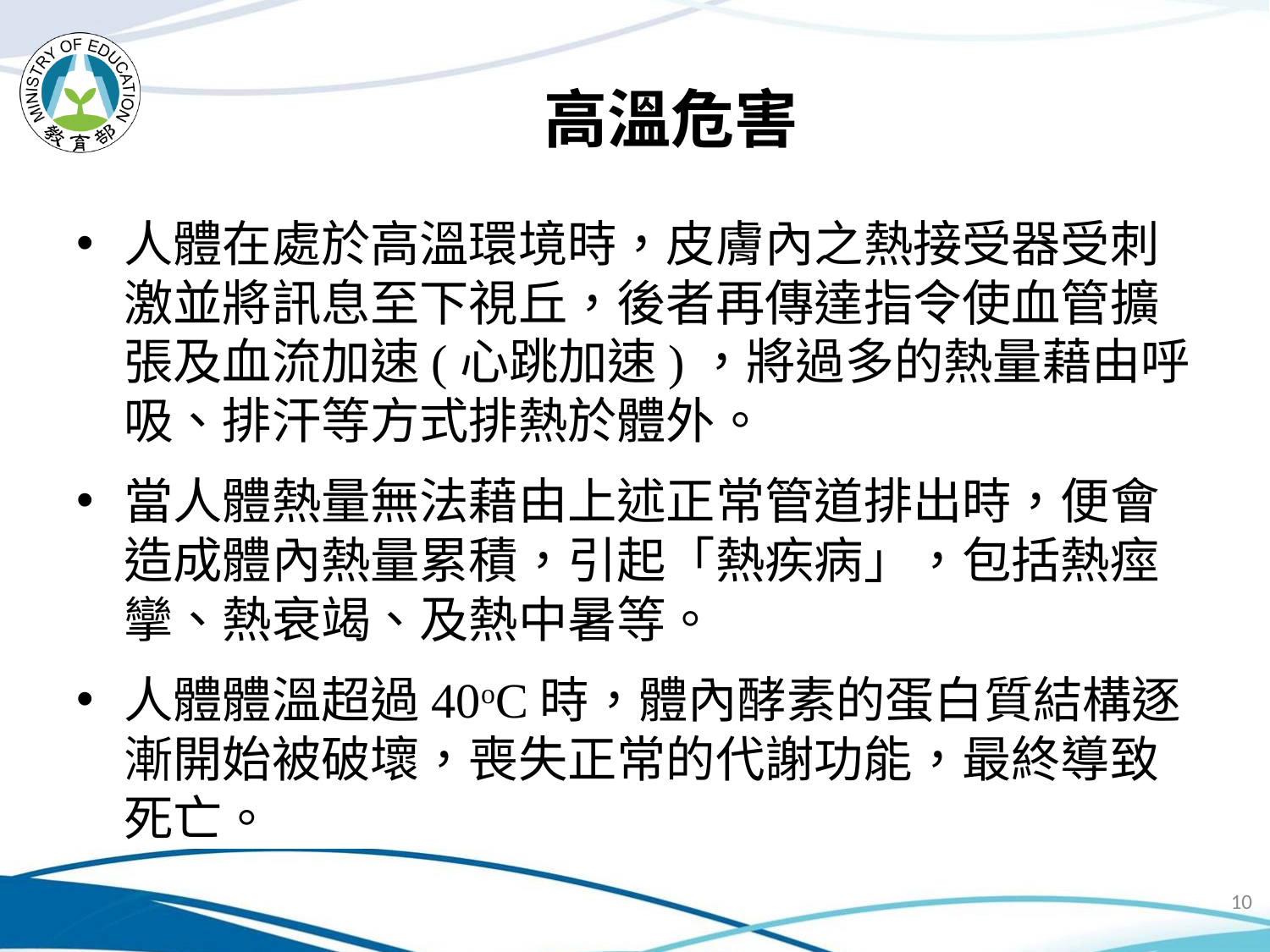

# 高溫危害
人體在處於高溫環境時，皮膚內之熱接受器受刺激並將訊息至下視丘，後者再傳達指令使血管擴張及血流加速(心跳加速)，將過多的熱量藉由呼吸、排汗等方式排熱於體外。
當人體熱量無法藉由上述正常管道排出時，便會造成體內熱量累積，引起「熱疾病」，包括熱痙攣、熱衰竭、及熱中暑等。
人體體溫超過40oC時，體內酵素的蛋白質結構逐漸開始被破壞，喪失正常的代謝功能，最終導致死亡。
10